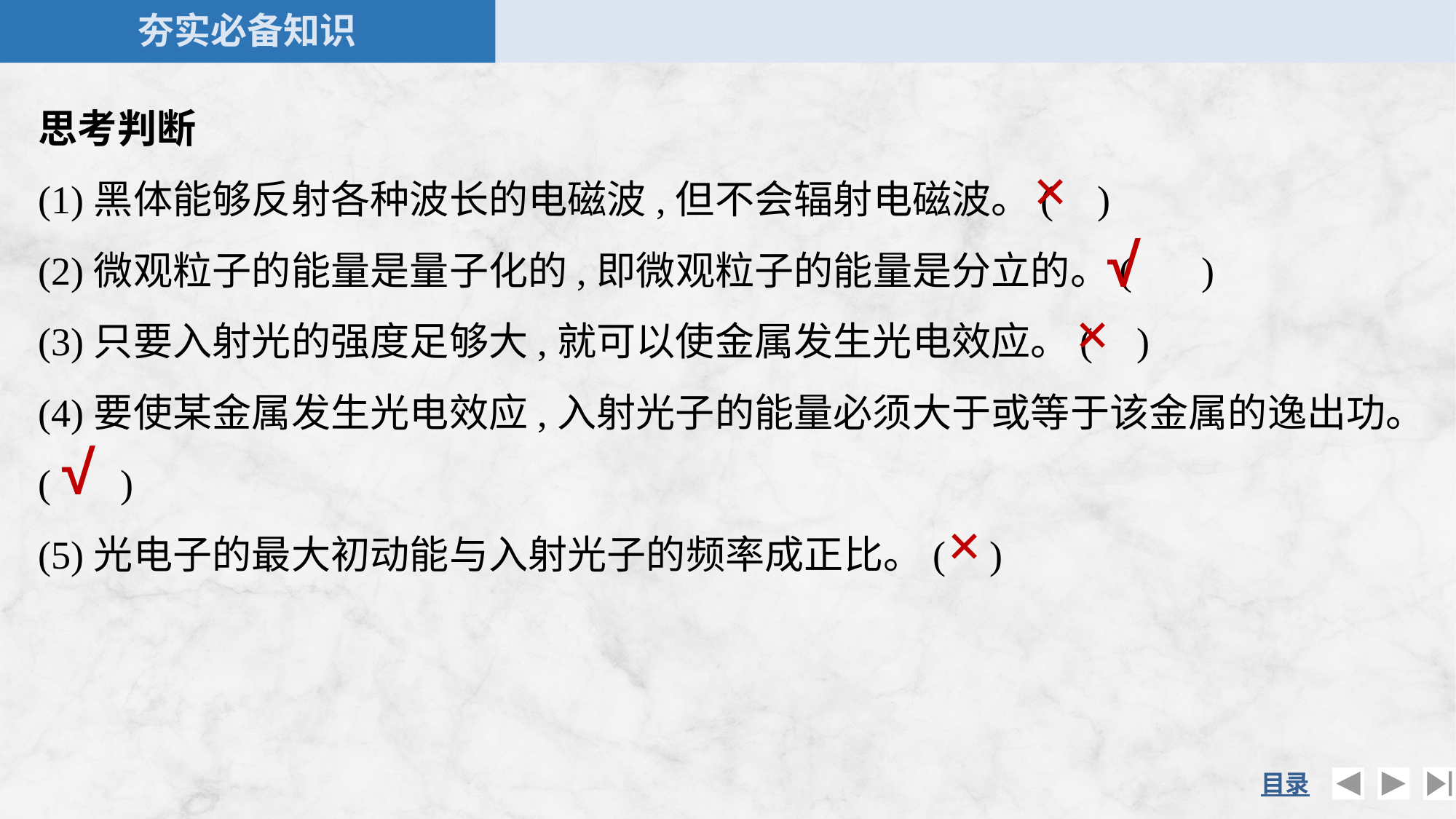

思考判断
(1)黑体能够反射各种波长的电磁波,但不会辐射电磁波。(    )
(2)微观粒子的能量是量子化的,即微观粒子的能量是分立的。(       )
(3)只要入射光的强度足够大,就可以使金属发生光电效应。(    )
(4)要使某金属发生光电效应,入射光子的能量必须大于或等于该金属的逸出功。(       )
(5)光电子的最大初动能与入射光子的频率成正比。(    )
×
√
×
√
×